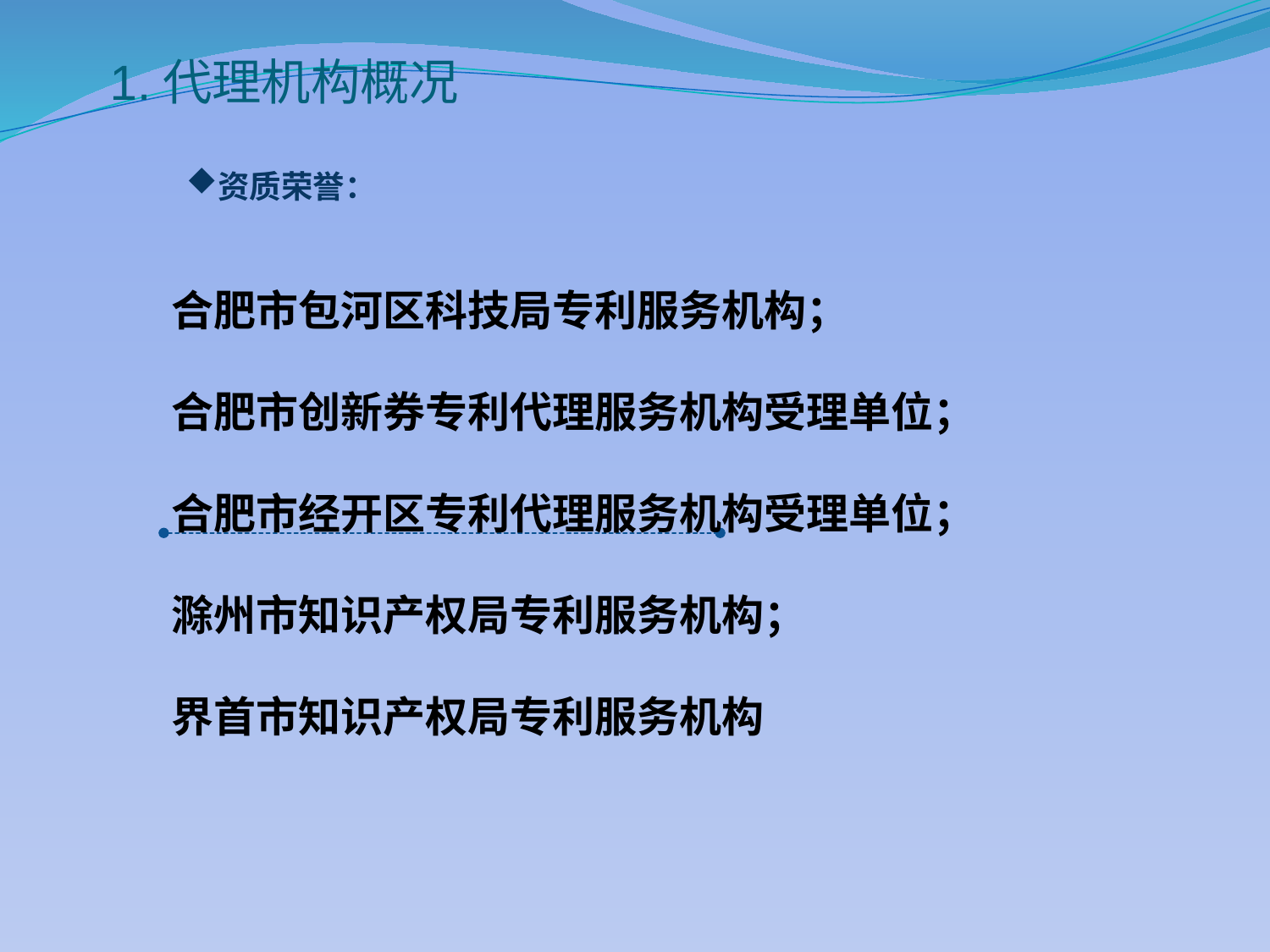

1.代理机构概况
资质荣誉：

合肥市包河区科技局专利服务机构；

合肥市创新券专利代理服务机构受理单位；

合肥市经开区专利代理服务机构受理单位；

滁州市知识产权局专利服务机构；

界首市知识产权局专利服务机构